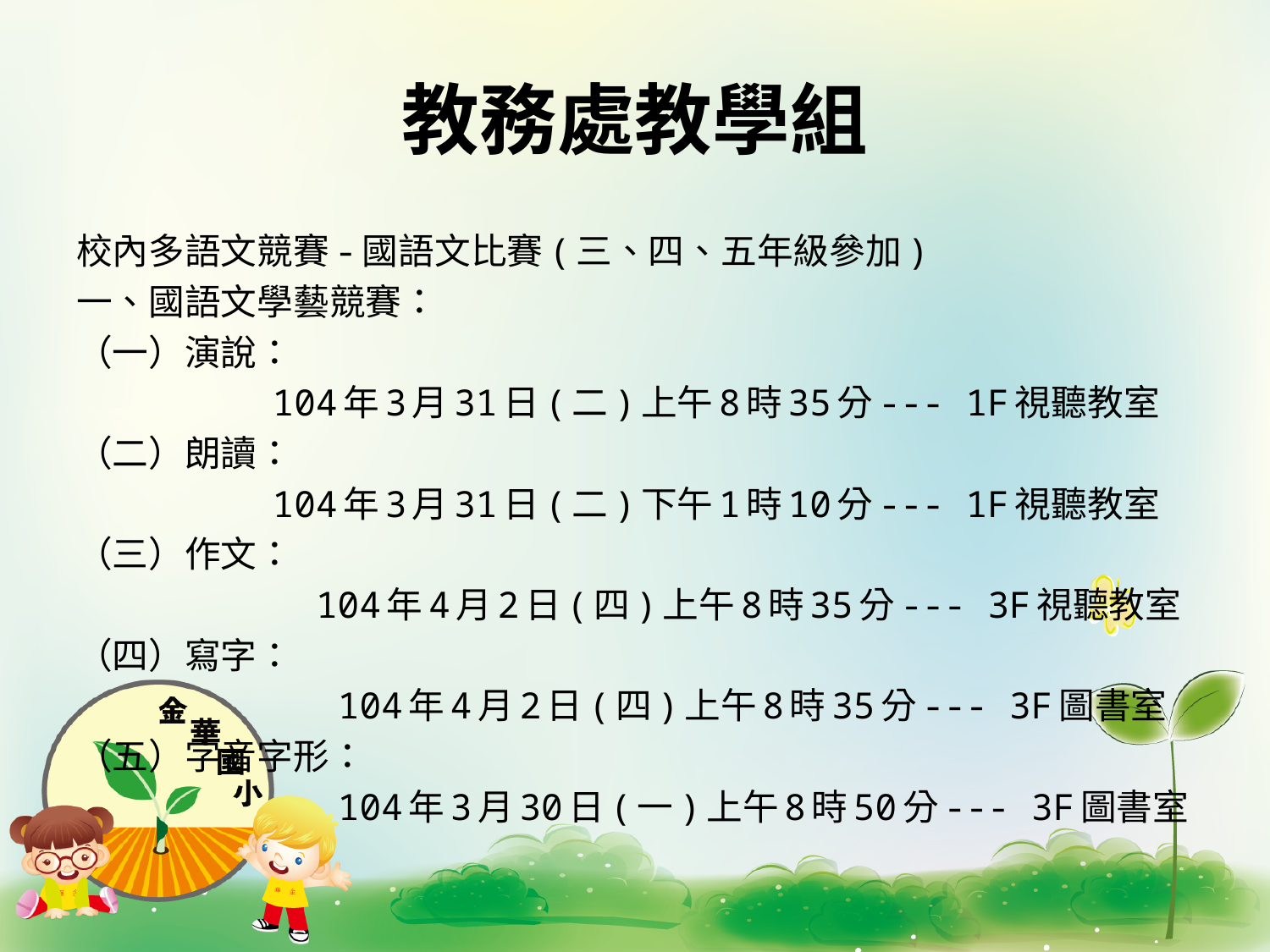

# 教務處教學組
校內多語文競賽-國語文比賽(三、四、五年級參加)
一、國語文學藝競賽：
（一）演說：
         104年3月31日(二)上午8時35分--- 1F視聽教室
（二）朗讀：
         104年3月31日(二)下午1時10分--- 1F視聽教室
（三）作文：
           104年4月2日(四)上午8時35分--- 3F視聽教室
（四）寫字：
            104年4月2日(四)上午8時35分--- 3F圖書室
（五）字音字形：
            104年3月30日(一)上午8時50分--- 3F圖書室